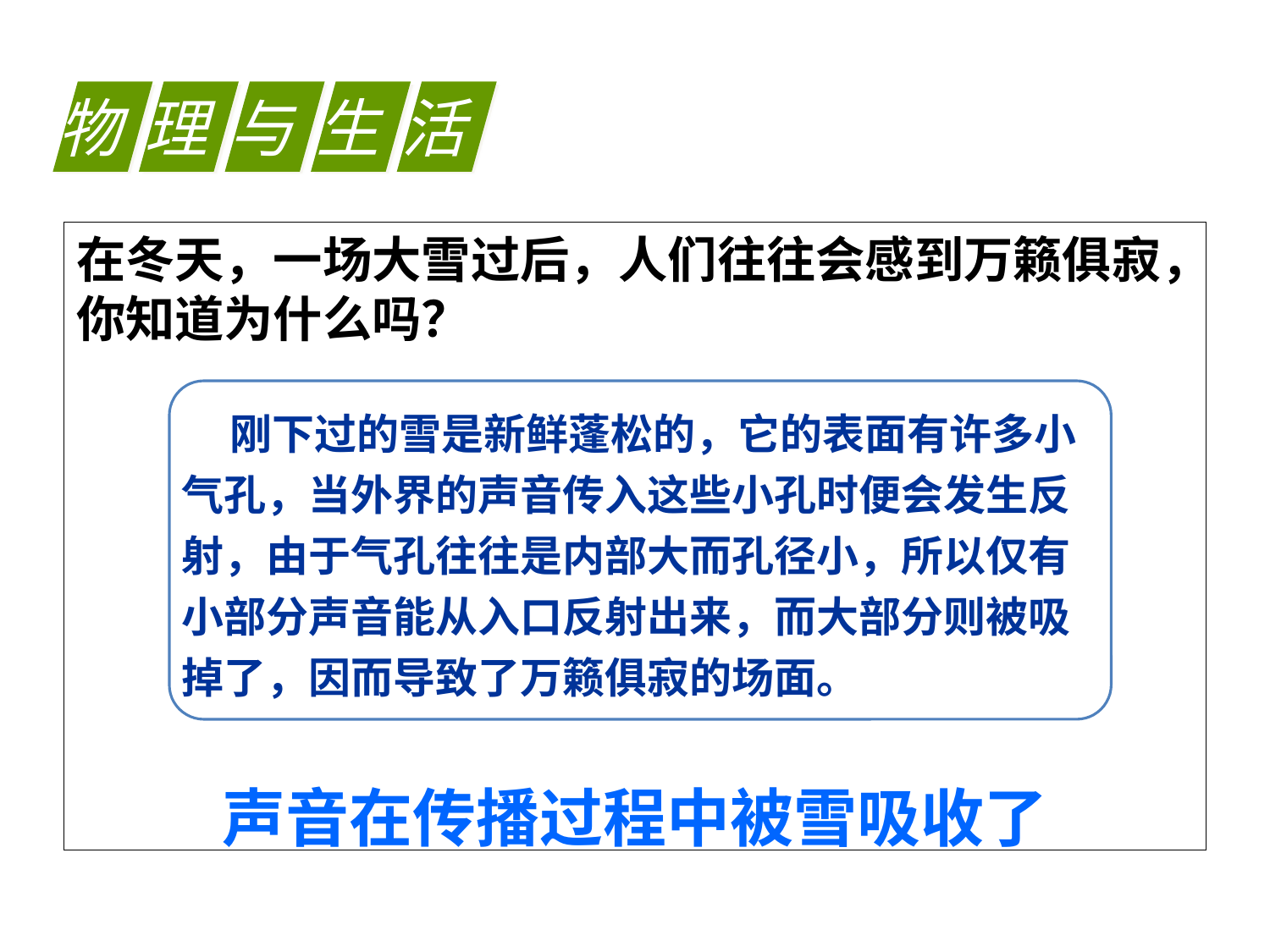

在冬天，一场大雪过后，人们往往会感到万籁俱寂，你知道为什么吗？
物
理
与
生
活

    刚下过的雪是新鲜蓬松的，它的表面有许多小气孔，当外界的声音传入这些小孔时便会发生反射，由于气孔往往是内部大而孔径小，所以仅有小部分声音能从入口反射出来，而大部分则被吸掉了，因而导致了万籁俱寂的场面。
声音在传播过程中被雪吸收了